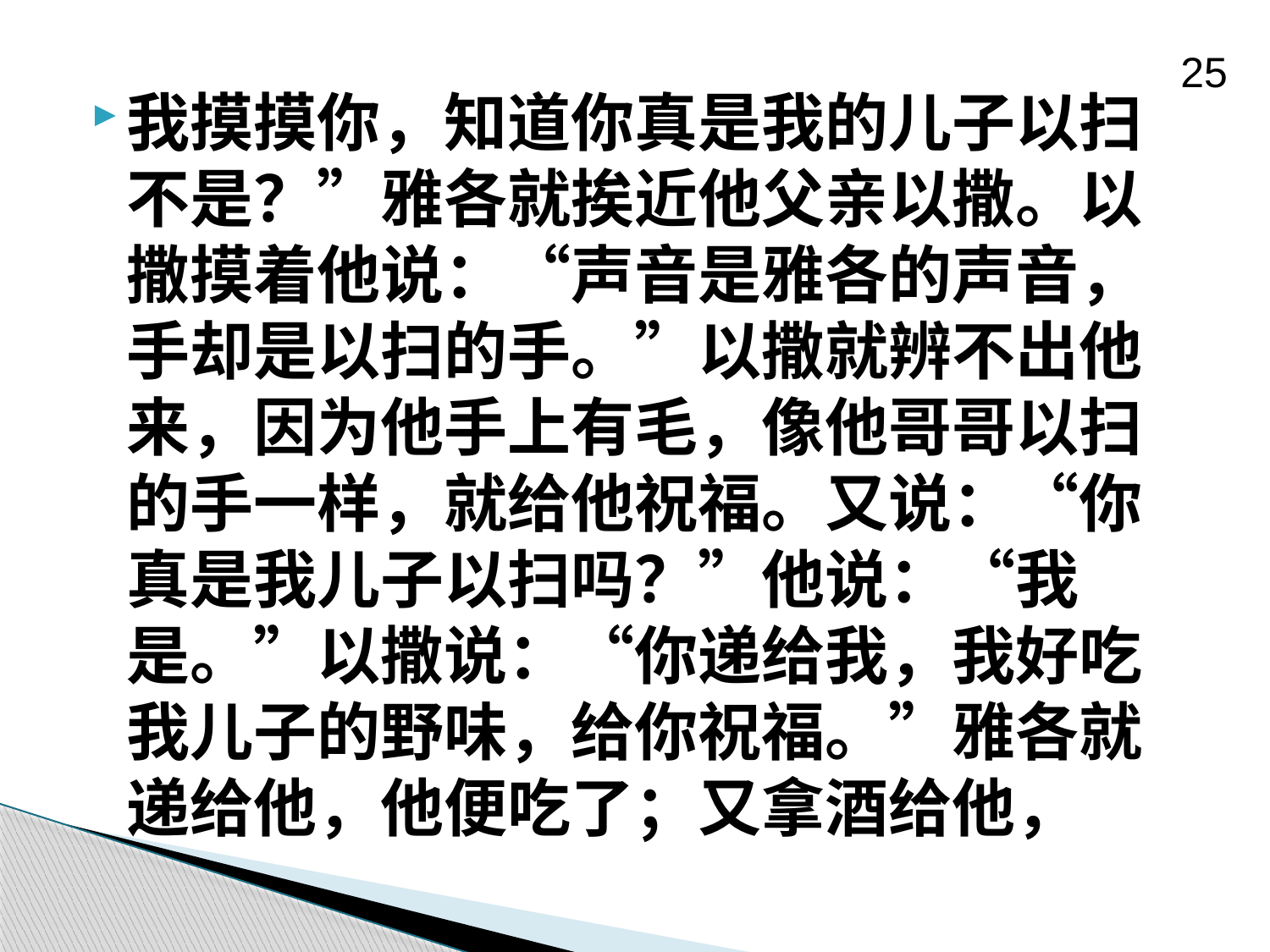

25
我摸摸你，知道你真是我的儿子以扫不是？”雅各就挨近他父亲以撒。以撒摸着他说：“声音是雅各的声音，手却是以扫的手。”以撒就辨不出他来，因为他手上有毛，像他哥哥以扫的手一样，就给他祝福。又说：“你真是我儿子以扫吗？”他说：“我是。”以撒说：“你递给我，我好吃我儿子的野味，给你祝福。”雅各就递给他，他便吃了；又拿酒给他，